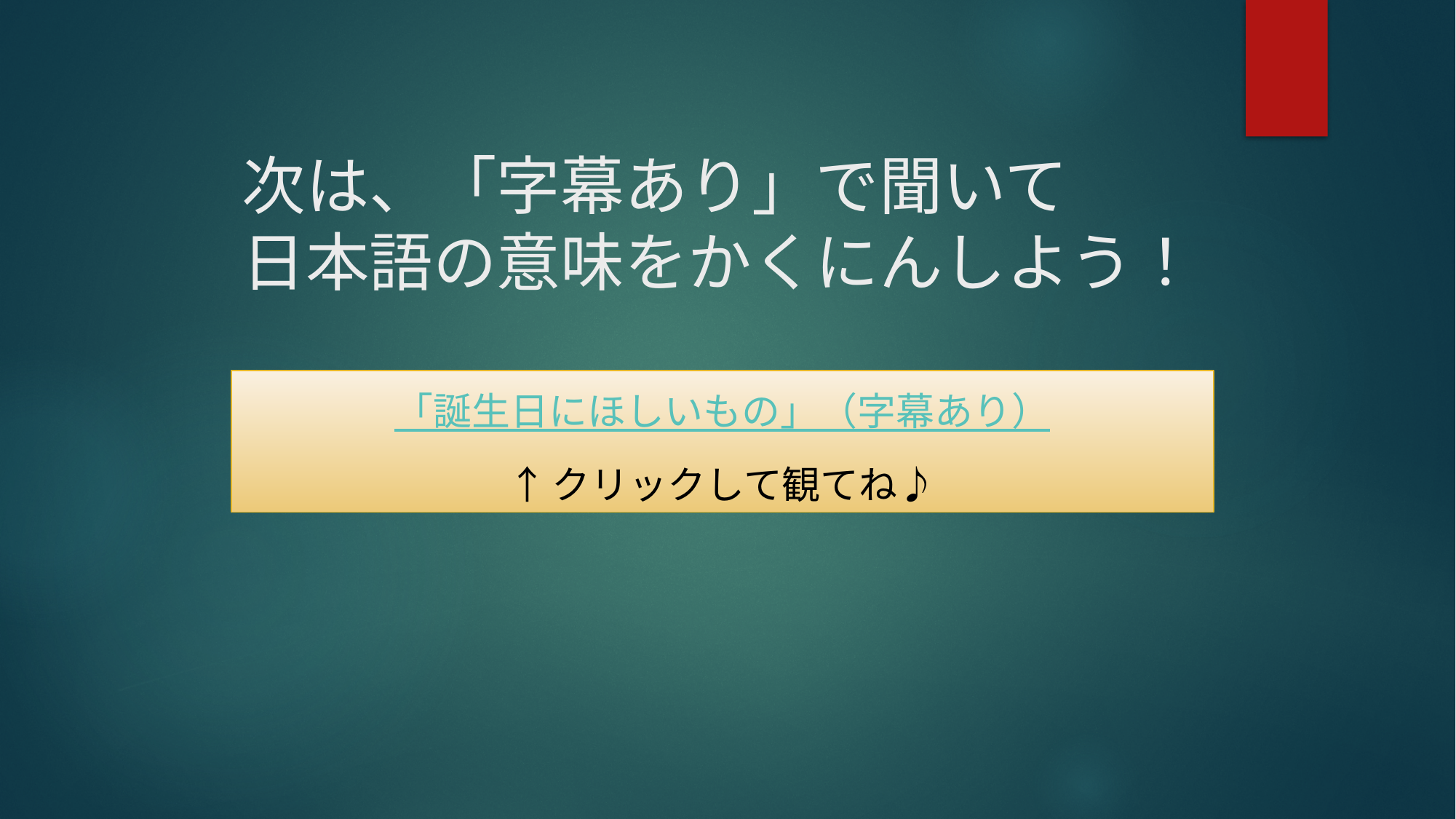

# 次は、「字幕あり」で聞いて 日本語の意味をかくにんしよう！
「誕生日にほしいもの」（字幕あり）
↑クリックして観てね♪